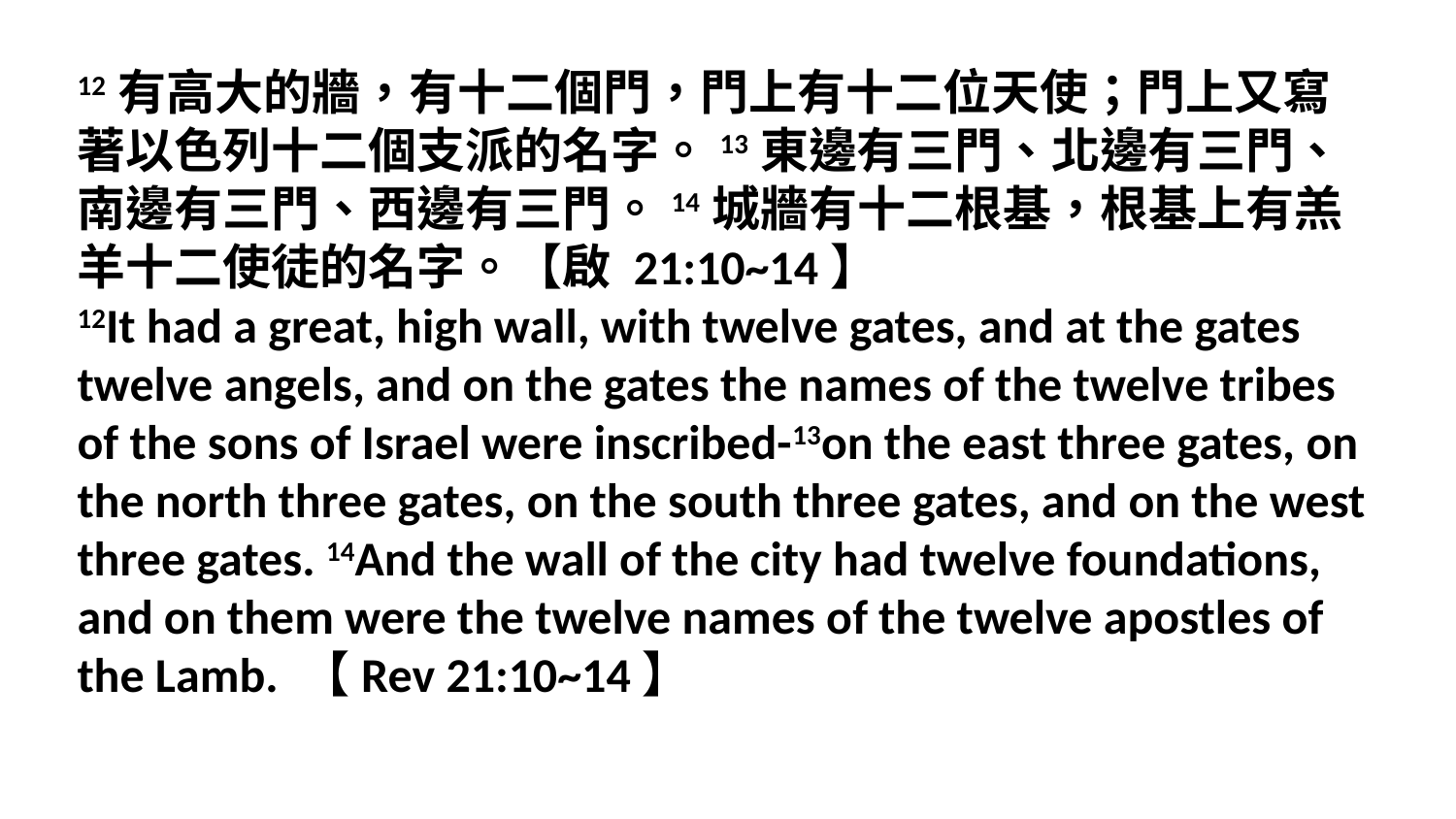

12有高大的牆，有十二個門，門上有十二位天使；門上又寫著以色列十二個支派的名字。13東邊有三門、北邊有三門、南邊有三門、西邊有三門。14城牆有十二根基，根基上有羔羊十二使徒的名字。【啟 21:10~14】
12It had a great, high wall, with twelve gates, and at the gates twelve angels, and on the gates the names of the twelve tribes of the sons of Israel were inscribed-13on the east three gates, on the north three gates, on the south three gates, and on the west three gates. 14And the wall of the city had twelve foundations, and on them were the twelve names of the twelve apostles of the Lamb. 【Rev 21:10~14】